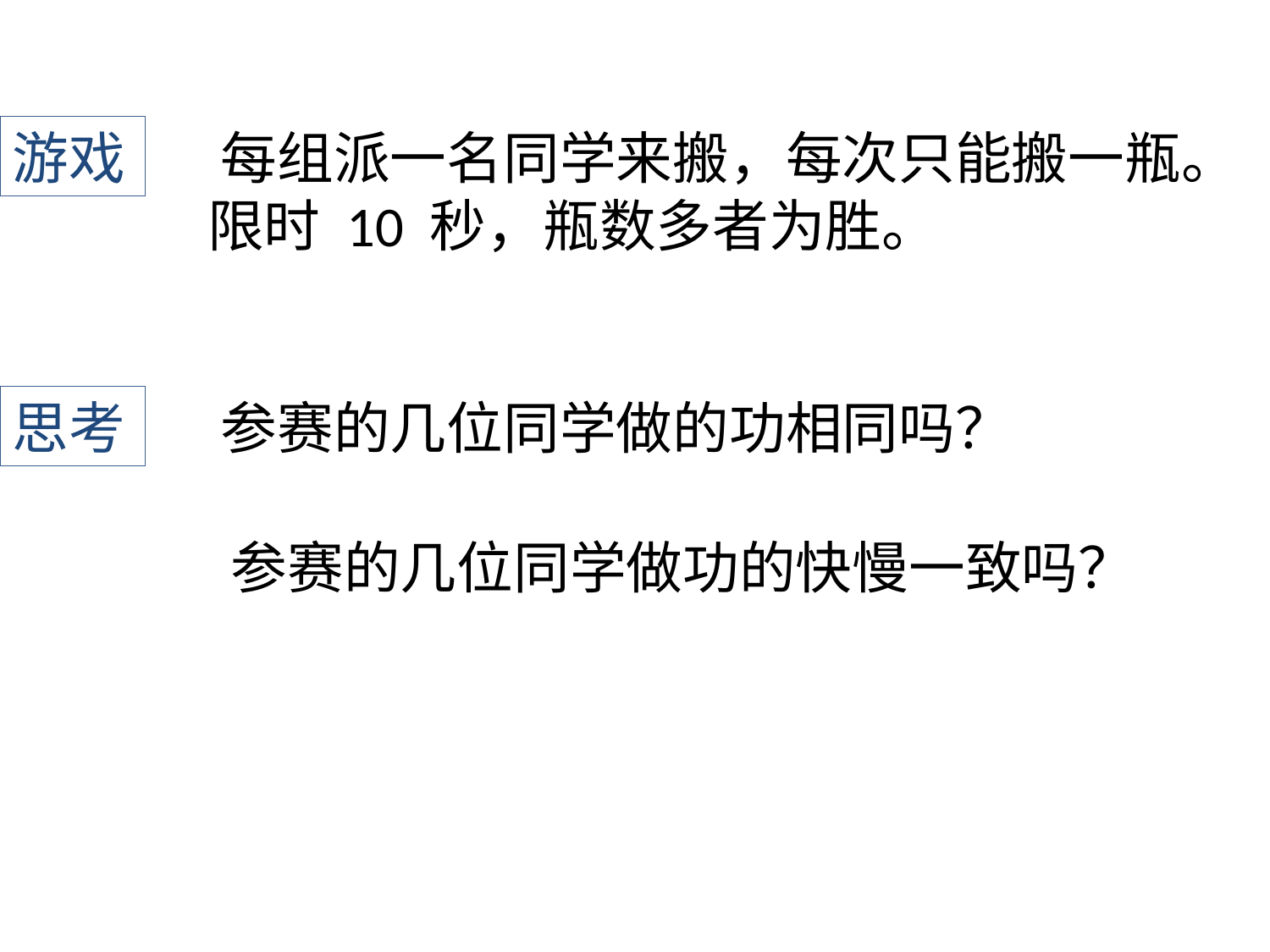

游戏
﻿每组派一名同学来搬，每次只能搬一瓶。限时 10 秒，瓶数多者为胜。
思考
﻿参赛的几位同学做的功相同吗？
﻿参赛的几位同学做功的快慢一致吗？